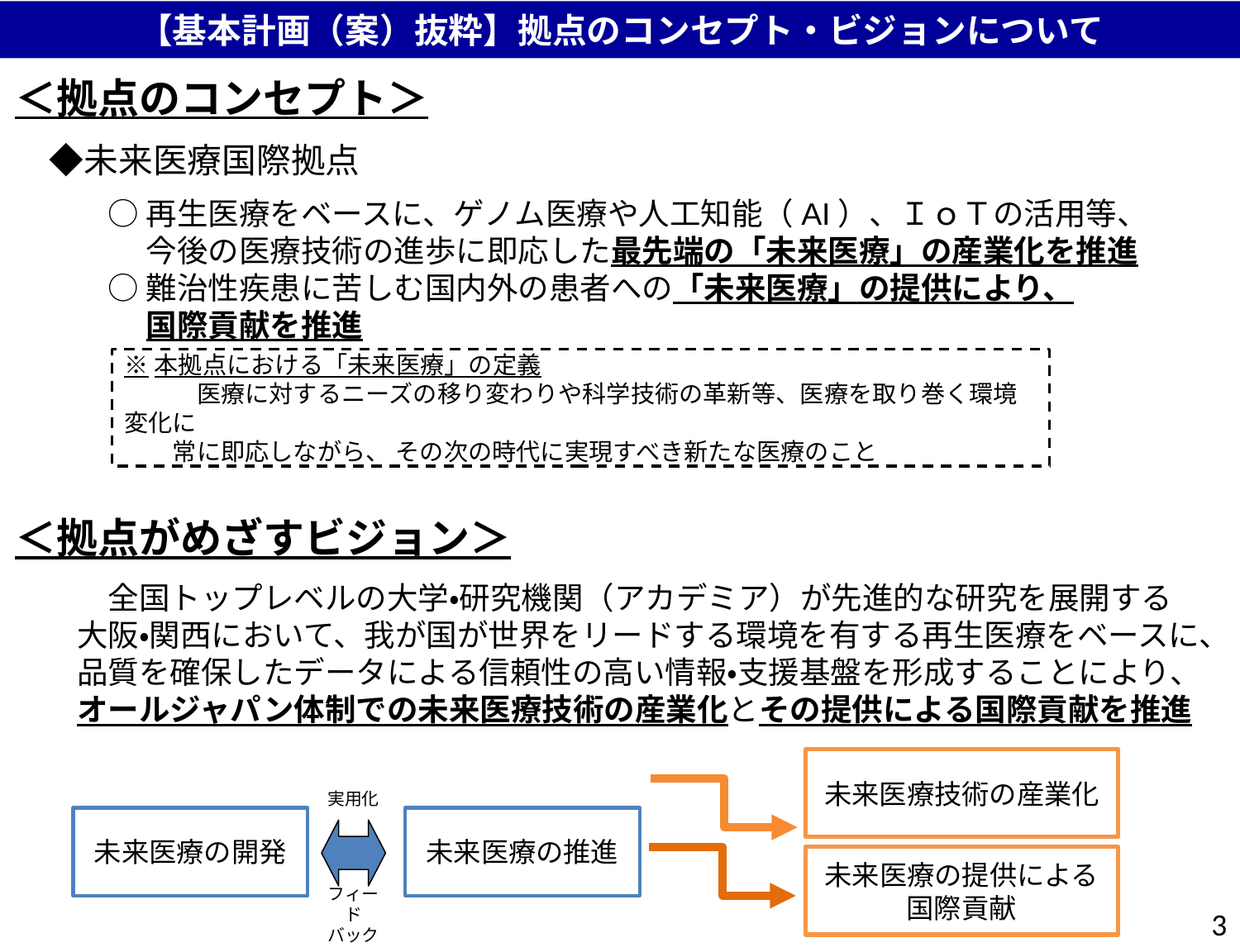

【基本計画（案）抜粋】拠点のコンセプト・ビジョンについて
＜拠点のコンセプト＞

　◆未来医療国際拠点

　　　○ 再生医療をベースに、ゲノム医療や人工知能（AI）、ＩｏＴの活用等、
　　　 　今後の医療技術の進歩に即応した最先端の「未来医療」の産業化を推進
　　　○ 難治性疾患に苦しむ国内外の患者への「未来医療」の提供により、
　　　 　国際貢献を推進

＜拠点がめざすビジョン＞

　　　全国トップレベルの大学・研究機関（アカデミア）が先進的な研究を展開する
　　大阪・関西において、我が国が世界をリードする環境を有する再生医療をベースに、
　　品質を確保したデータによる信頼性の高い情報・支援基盤を形成することにより、
　　オールジャパン体制での未来医療技術の産業化とその提供による国際貢献を推進

※本拠点における「未来医療」の定義
　　　医療に対するニーズの移り変わりや科学技術の革新等、医療を取り巻く環境変化に
　　常に即応しながら、 その次の時代に実現すべき新たな医療のこと
未来医療技術の産業化
実用化
未来医療の開発
未来医療の推進

未来医療の提供による
国際貢献
フィード
バック
3